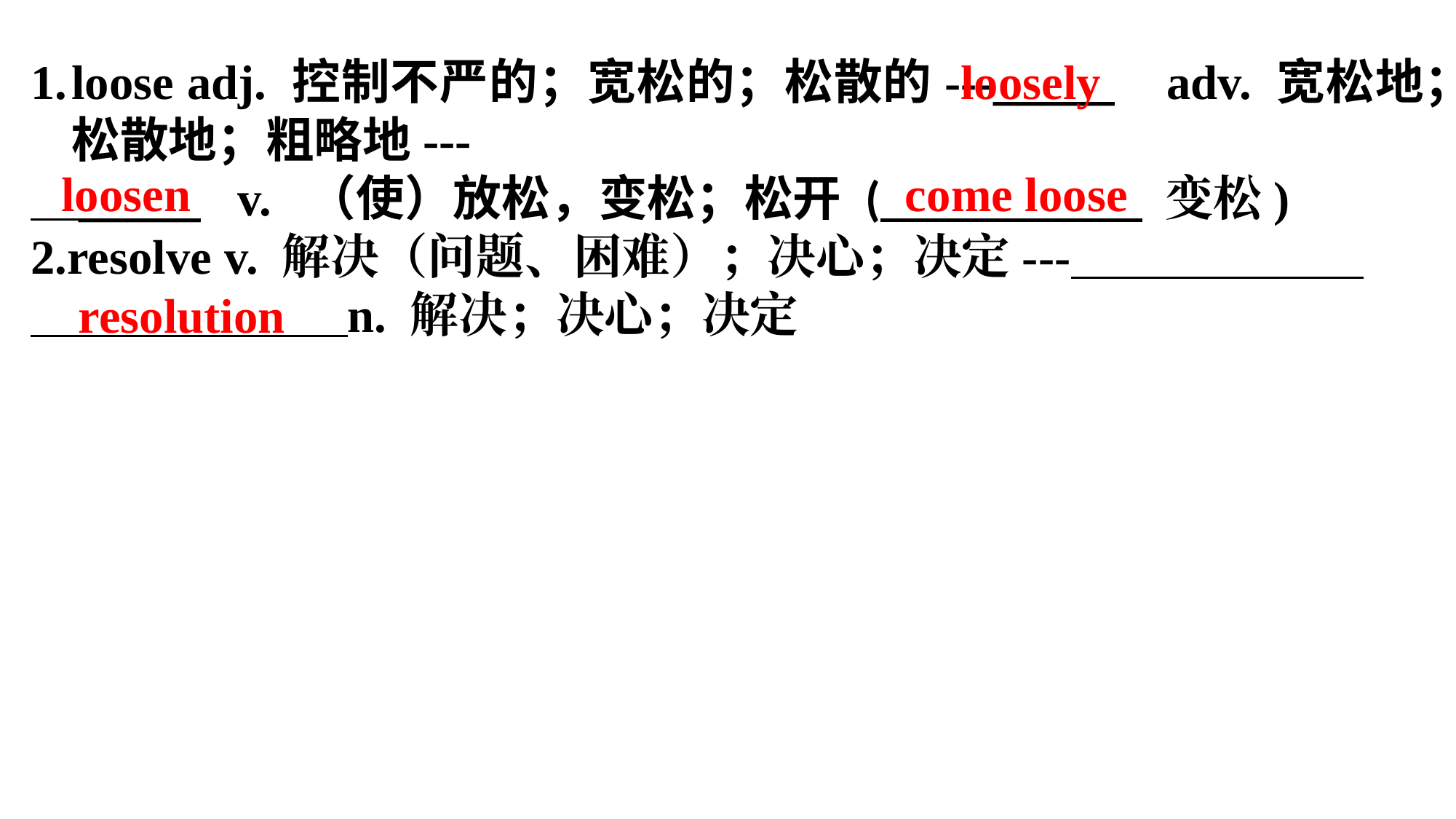

loosely
loose adj. 控制不严的；宽松的；松散的---_____    adv. 宽松地；松散地；粗略地---
    _____   v.  （使）放松，变松；松开 (                         变松)
2.resolve v. 解决（问题、困难）；决心；决定---
                          n. 解决；决心；决定

come loose
loosen
resolution